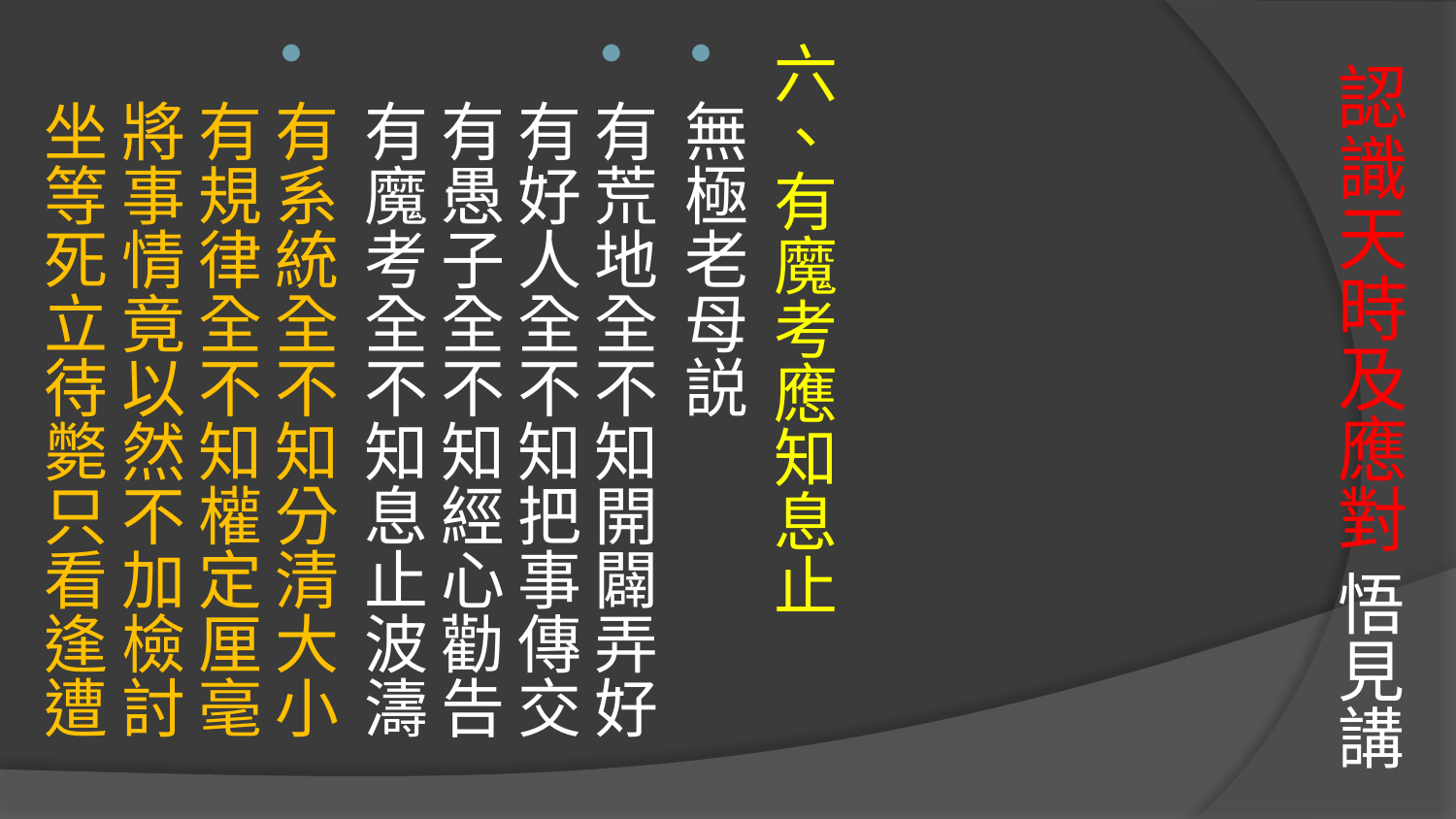

六、有魔考應知息止
無極老母説
有荒地全不知開闢弄好
有好人全不知把事傳交
有愚子全不知經心勸告
有魔考全不知息止波濤
有系統全不知分清大小
有規律全不知權定厘毫
將事情竟以然不加檢討
坐等死立待斃只看逢遭
# 認識天時及應對 悟見講